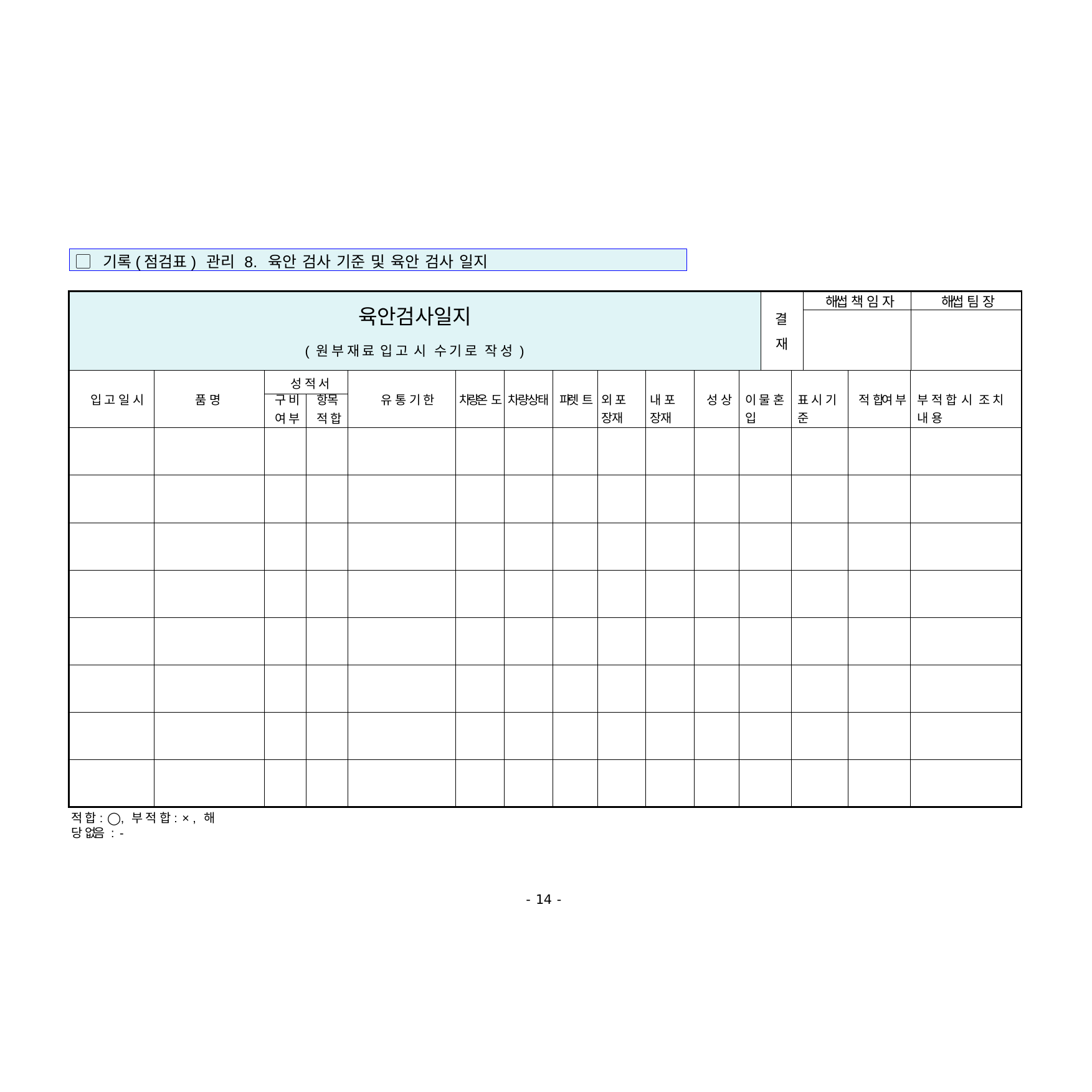

▢ 기록(점검표) 관리 8. 육안 검사 기준 및 육안 검사 일지
| 육안검사일지 ( 원 부 재 료 입 고 시 수 기 로 작 성 ) |  |  |  |  |  |  |  |  |  |  |  | 결 재 |  | 해썹 책 임 자 |  | 해썹 팀 장 |
| --- | --- | --- | --- | --- | --- | --- | --- | --- | --- | --- | --- | --- | --- | --- | --- | --- |
|  |  |  |  |  |  |  |  |  |  |  |  |  |  |  |  |  |
| 입 고 일 시 | 품 명 | 성 적 서 |  | 유 통 기 한 | 차량온 도 | 차량상태 | 파렛 트 | 외 포 장재 | 내 포 장재 | 성 상 | 이 물 혼 입 |  | 표 시 기 준 |  | 적 합여 부 | 부 적 합 시 조 치 내 용 |
|  |  | 구 비 여 부 | 항목 적 합 |  |  |  |  |  |  |  |  |  |  |  |  |  |
|  |  |  |  |  |  |  |  |  |  |  |  |  |  |  |  |  |
|  |  |  |  |  |  |  |  |  |  |  |  |  |  |  |  |  |
|  |  |  |  |  |  |  |  |  |  |  |  |  |  |  |  |  |
|  |  |  |  |  |  |  |  |  |  |  |  |  |  |  |  |  |
|  |  |  |  |  |  |  |  |  |  |  |  |  |  |  |  |  |
|  |  |  |  |  |  |  |  |  |  |  |  |  |  |  |  |  |
|  |  |  |  |  |  |  |  |  |  |  |  |  |  |  |  |  |
|  |  |  |  |  |  |  |  |  |  |  |  |  |  |  |  |  |
적 합: ◯, 부 적 합: × , 해 당 없음 : -
- 14 -